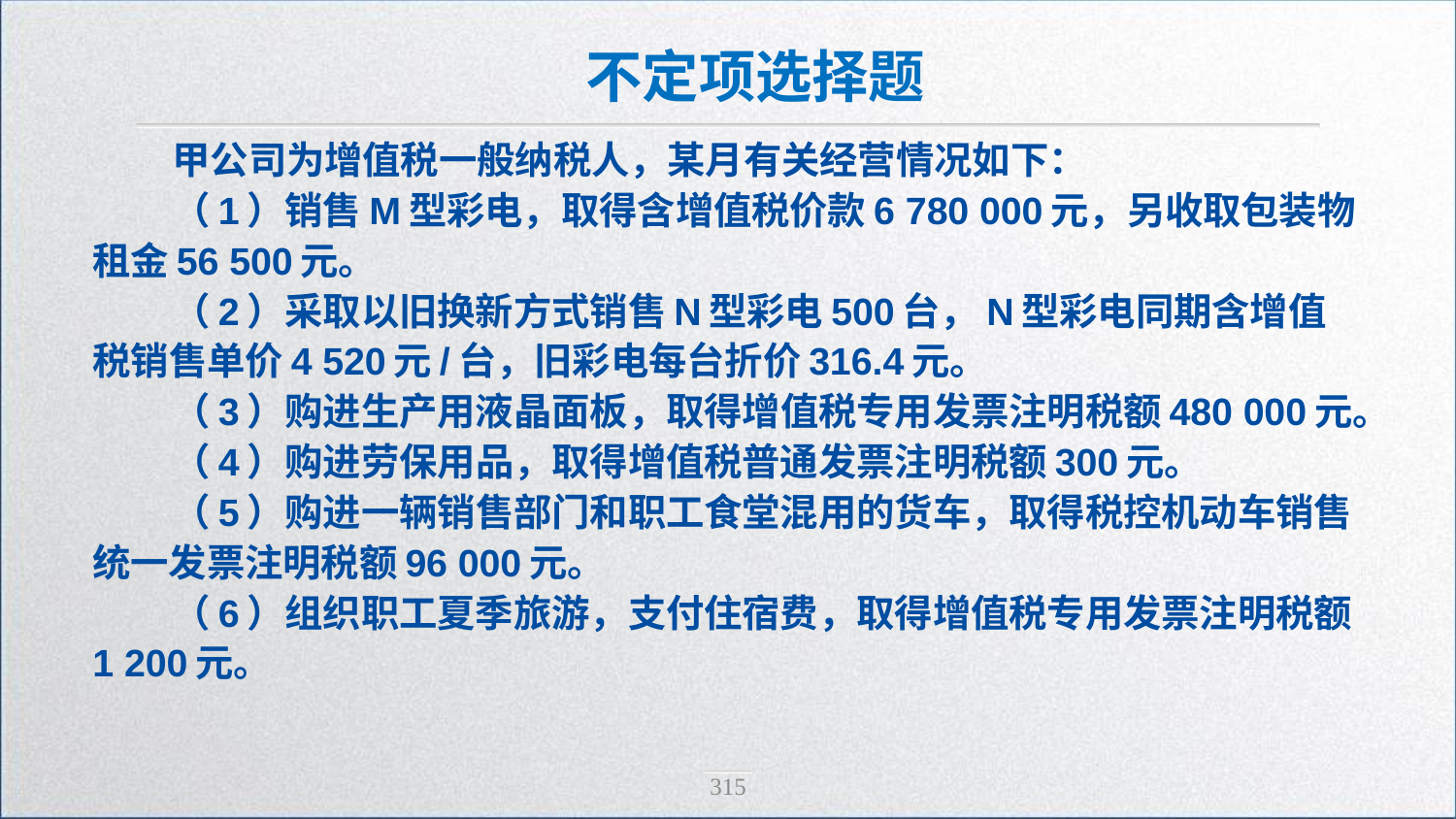

不定项选择题
甲公司为增值税一般纳税人，某月有关经营情况如下：
（1）销售M型彩电，取得含增值税价款6 780 000元，另收取包装物租金56 500元。
（2）采取以旧换新方式销售N型彩电500台，N型彩电同期含增值税销售单价4 520元/台，旧彩电每台折价316.4元。
（3）购进生产用液晶面板，取得增值税专用发票注明税额480 000元。
（4）购进劳保用品，取得增值税普通发票注明税额300元。
（5）购进一辆销售部门和职工食堂混用的货车，取得税控机动车销售统一发票注明税额96 000元。
（6）组织职工夏季旅游，支付住宿费，取得增值税专用发票注明税额1 200元。

315